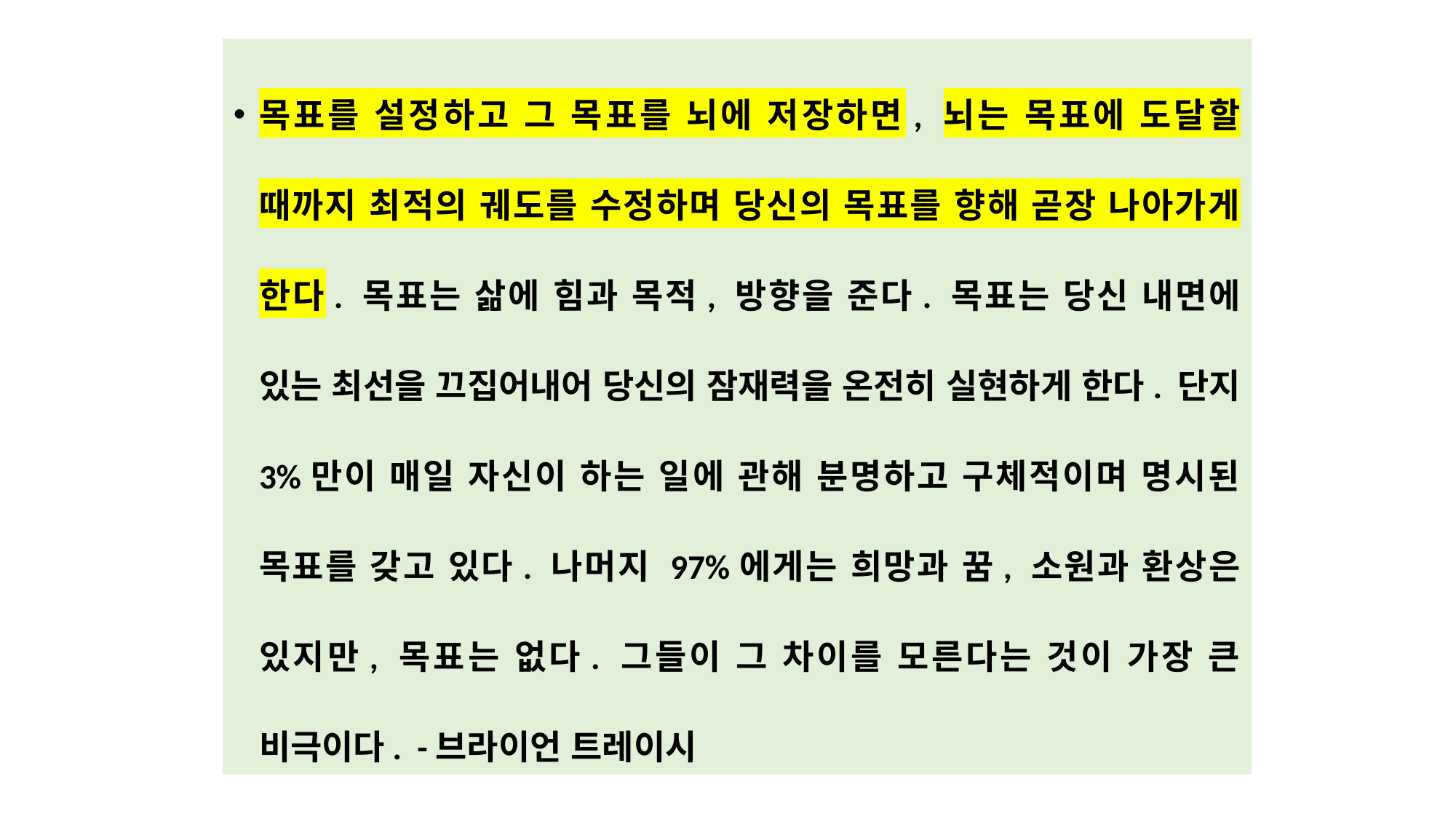

목표를 설정하고 그 목표를 뇌에 저장하면, 뇌는 목표에 도달할 때까지 최적의 궤도를 수정하며 당신의 목표를 향해 곧장 나아가게 한다. 목표는 삶에 힘과 목적, 방향을 준다. 목표는 당신 내면에 있는 최선을 끄집어내어 당신의 잠재력을 온전히 실현하게 한다. 단지 3%만이 매일 자신이 하는 일에 관해 분명하고 구체적이며 명시된 목표를 갖고 있다. 나머지 97%에게는 희망과 꿈, 소원과 환상은 있지만, 목표는 없다. 그들이 그 차이를 모른다는 것이 가장 큰 비극이다.  -브라이언 트레이시